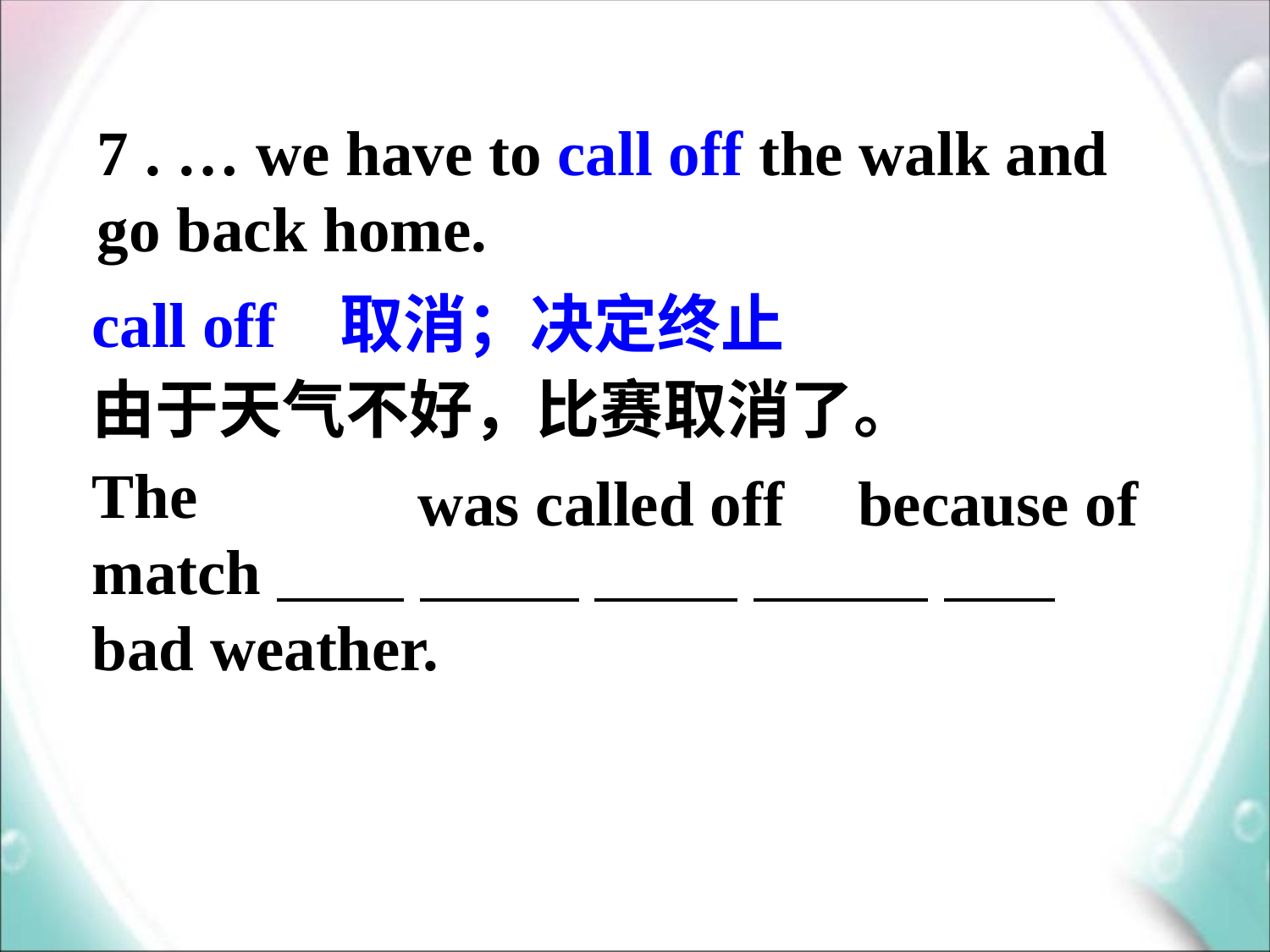

7 . … we have to call off the walk and go back home.
call off   取消；决定终止
由于天气不好，比赛取消了。
The match                                                  。 bad weather.
was called off
because of